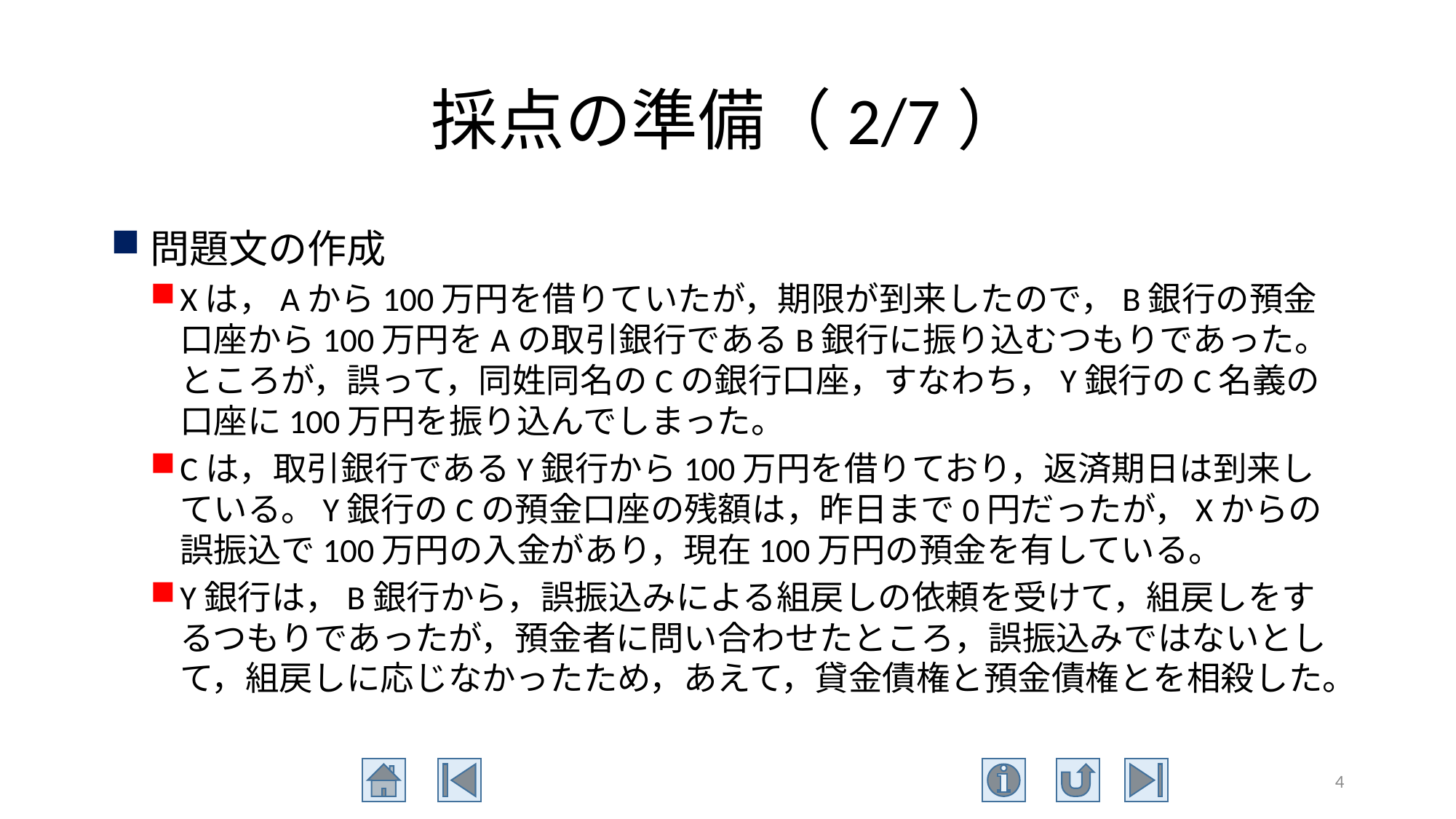

# 採点の準備（2/7）
問題文の作成
Xは，Aから100万円を借りていたが，期限が到来したので，B銀行の預金口座から100万円をAの取引銀行であるB銀行に振り込むつもりであった。ところが，誤って，同姓同名のCの銀行口座，すなわち，Y銀行のC名義の口座に100万円を振り込んでしまった。
Cは，取引銀行であるY銀行から100万円を借りており，返済期日は到来している。Y銀行のCの預金口座の残額は，昨日まで0円だったが，Xからの誤振込で100万円の入金があり，現在100万円の預金を有している。
Y銀行は，B銀行から，誤振込みによる組戻しの依頼を受けて，組戻しをするつもりであったが，預金者に問い合わせたところ，誤振込みではないとして，組戻しに応じなかったため，あえて，貸金債権と預金債権とを相殺した。
4